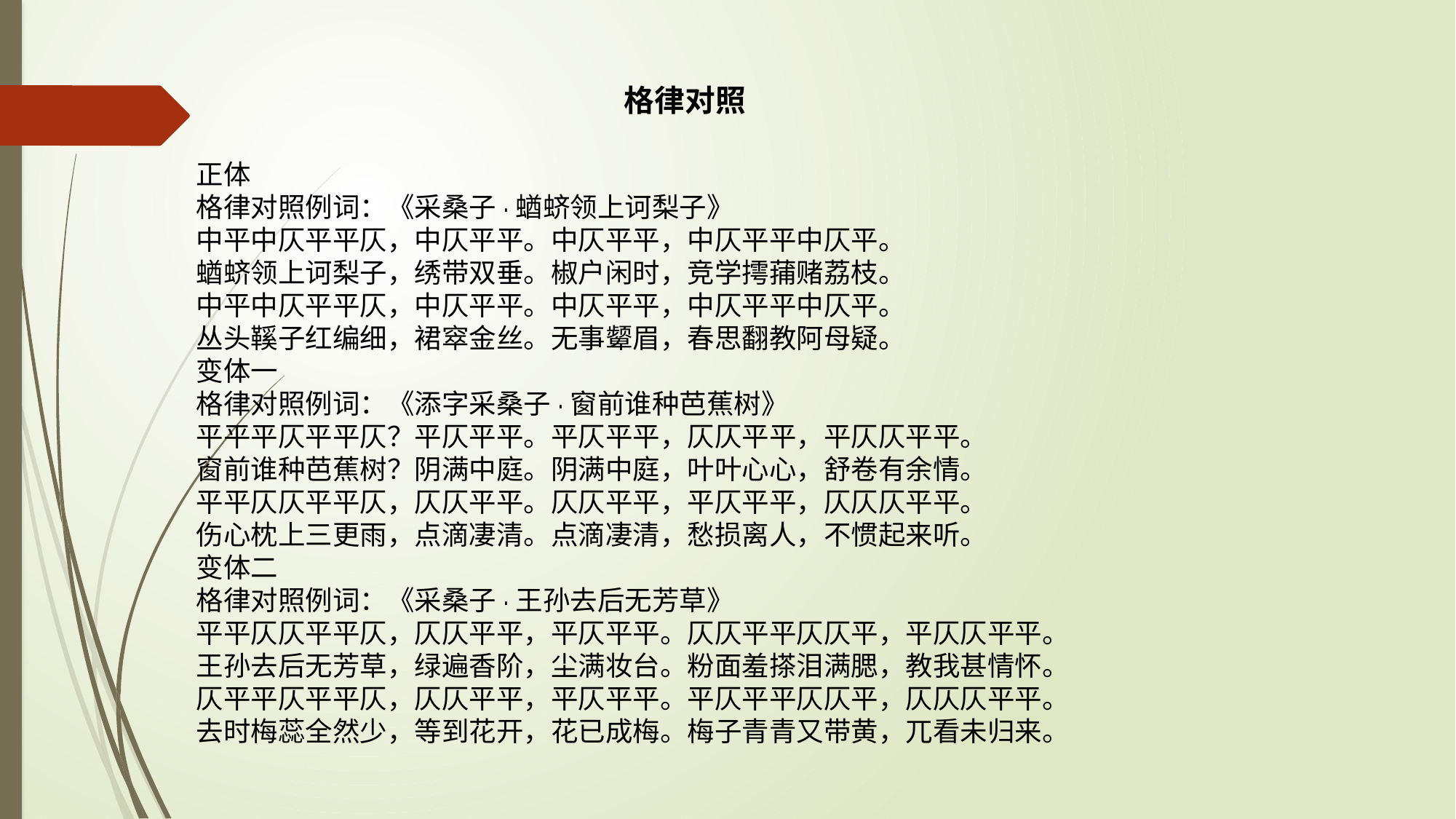

格律对照
正体
格律对照例词：《采桑子·蝤蛴领上诃梨子》
中平中仄平平仄，中仄平平。中仄平平，中仄平平中仄平。
蝤蛴领上诃梨子，绣带双垂。椒户闲时，竞学摴蒱赌荔枝。
中平中仄平平仄，中仄平平。中仄平平，中仄平平中仄平。
丛头鞵子红编细，裙窣金丝。无事颦眉，春思翻教阿母疑。
变体一
格律对照例词：《添字采桑子·窗前谁种芭蕉树》
平平平仄平平仄？平仄平平。平仄平平，仄仄平平，平仄仄平平。
窗前谁种芭蕉树？阴满中庭。阴满中庭，叶叶心心，舒卷有余情。
平平仄仄平平仄，仄仄平平。仄仄平平，平仄平平，仄仄仄平平。
伤心枕上三更雨，点滴凄清。点滴凄清，愁损离人，不惯起来听。
变体二
格律对照例词：《采桑子·王孙去后无芳草》
平平仄仄平平仄，仄仄平平，平仄平平。仄仄平平仄仄平，平仄仄平平。
王孙去后无芳草，绿遍香阶，尘满妆台。粉面羞搽泪满腮，教我甚情怀。
仄平平仄平平仄，仄仄平平，平仄平平。平仄平平仄仄平，仄仄仄平平。
去时梅蕊全然少，等到花开，花已成梅。梅子青青又带黄，兀看未归来。